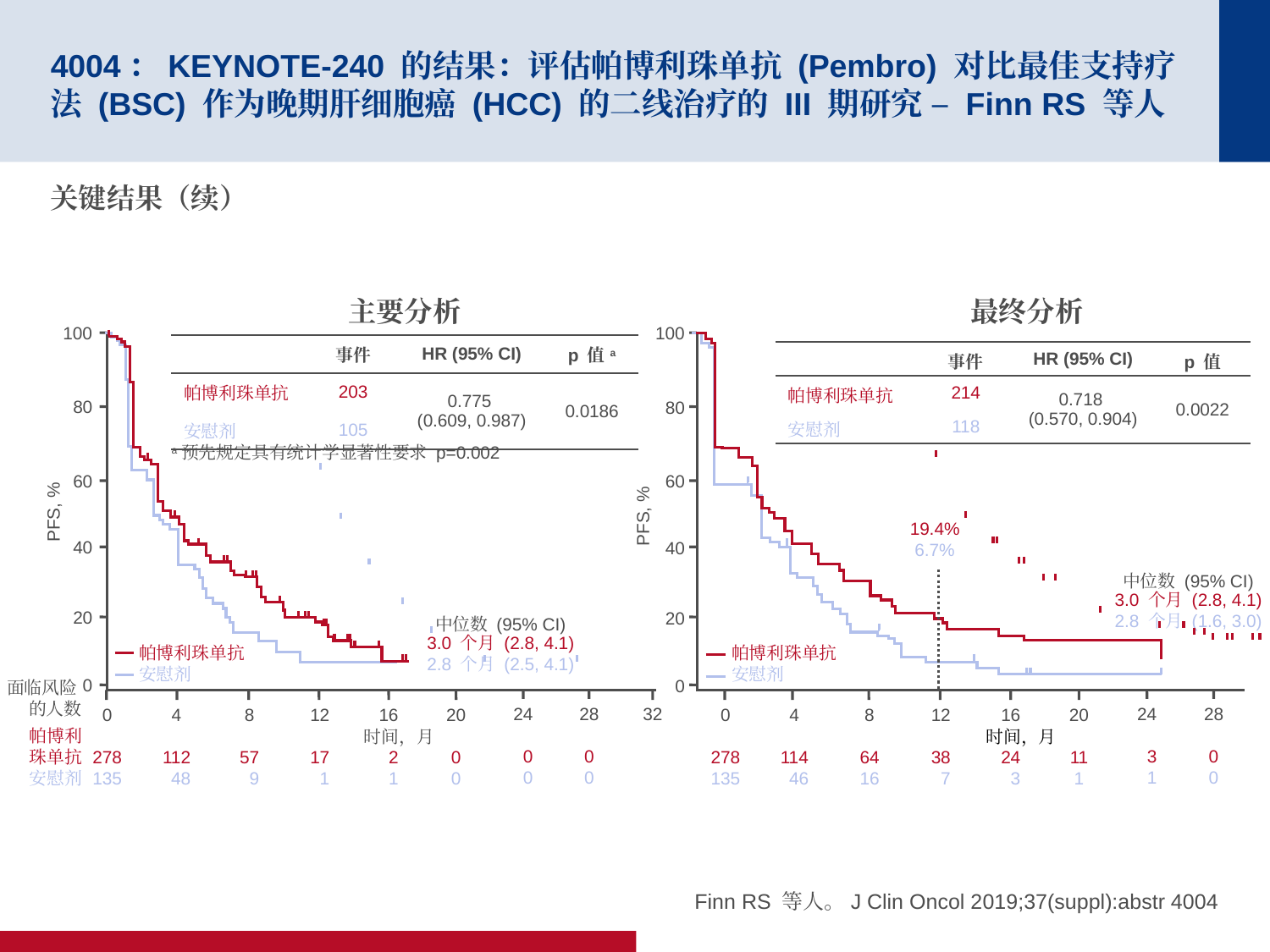

# 4004：KEYNOTE-240 的结果：评估帕博利珠单抗 (Pembro) 对比最佳支持疗法 (BSC) 作为晚期肝细胞癌 (HCC) 的二线治疗的 III 期研究 – Finn RS 等人
关键结果（续）

主要分析
100

80

60

PFS, %
40

20

帕博利珠单抗
安慰剂
0

24

0
0
16

2
1

28

0
0
32

20

0
0

0

278
135

4

112
48

8

57
9

12

17
1
帕博利珠单抗
安慰剂
时间，月

a预先规定具有统计学显著性要求 p=0.002
中位数 (95% CI)
3.0 个月 (2.8, 4.1)
2.8 个月 (2.5, 4.1)
面临风险
的人数
最终分析
100

80

60

40

20

帕博利珠单抗
安慰剂
0

24

3
1
16

24
3

28

0
0
20

11
1

0

278
135

4

114
46

8

64
16

12

38
7
时间，月

|  | 事件 | HR (95% CI) | p 值a |
| --- | --- | --- | --- |
| 帕博利珠单抗 | 203 | 0.775 (0.609, 0.987) | 0.0186 |
| 安慰剂 | 105 |  |  |
|  | 事件 | HR (95% CI) | p 值 |
| --- | --- | --- | --- |
| 帕博利珠单抗 | 214 | 0.718 (0.570, 0.904) | 0.0022 |
| 安慰剂 | 118 |  |  |
PFS, %
19.4%
6.7%
中位数 (95% CI)
3.0 个月 (2.8, 4.1)
2.8 个月 (1.6, 3.0)
Finn RS 等人。J Clin Oncol 2019;37(suppl):abstr 4004